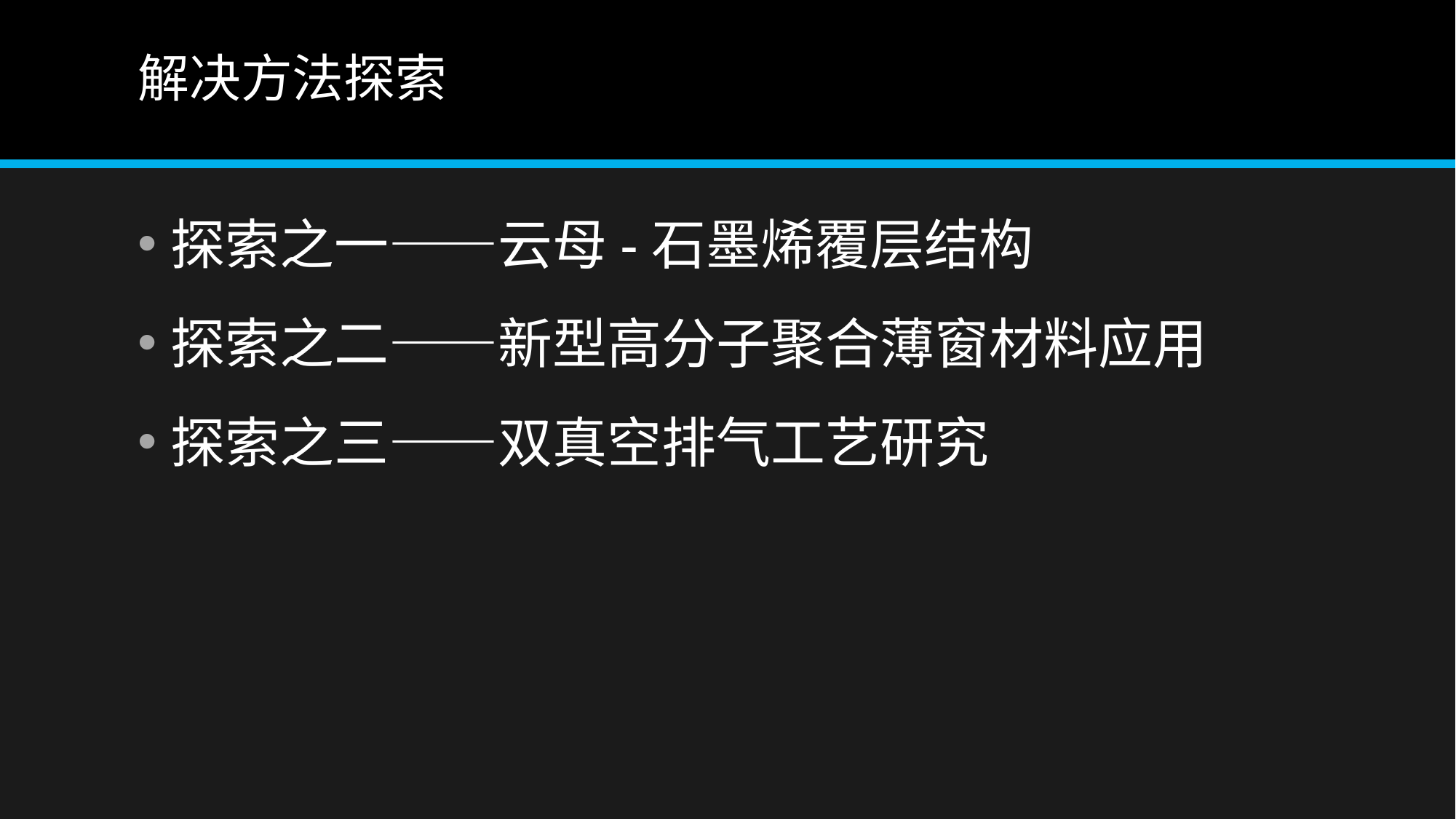

# 解决方法探索
探索之一——云母-石墨烯覆层结构
探索之二——新型高分子聚合薄窗材料应用
探索之三——双真空排气工艺研究